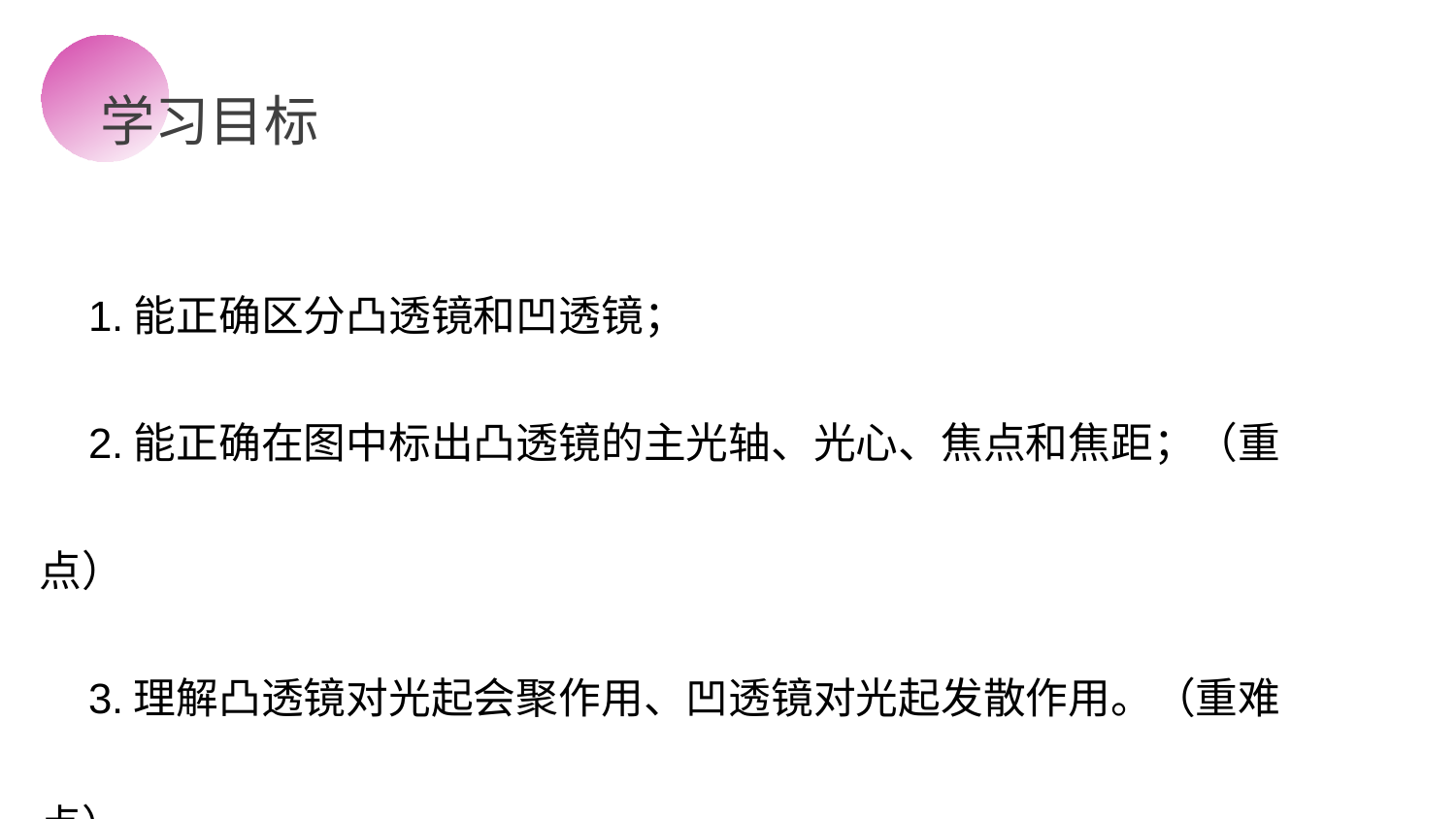

学习目标
1.能正确区分凸透镜和凹透镜；
2.能正确在图中标出凸透镜的主光轴、光心、焦点和焦距；（重点）
3.理解凸透镜对光起会聚作用、凹透镜对光起发散作用。（重难点）